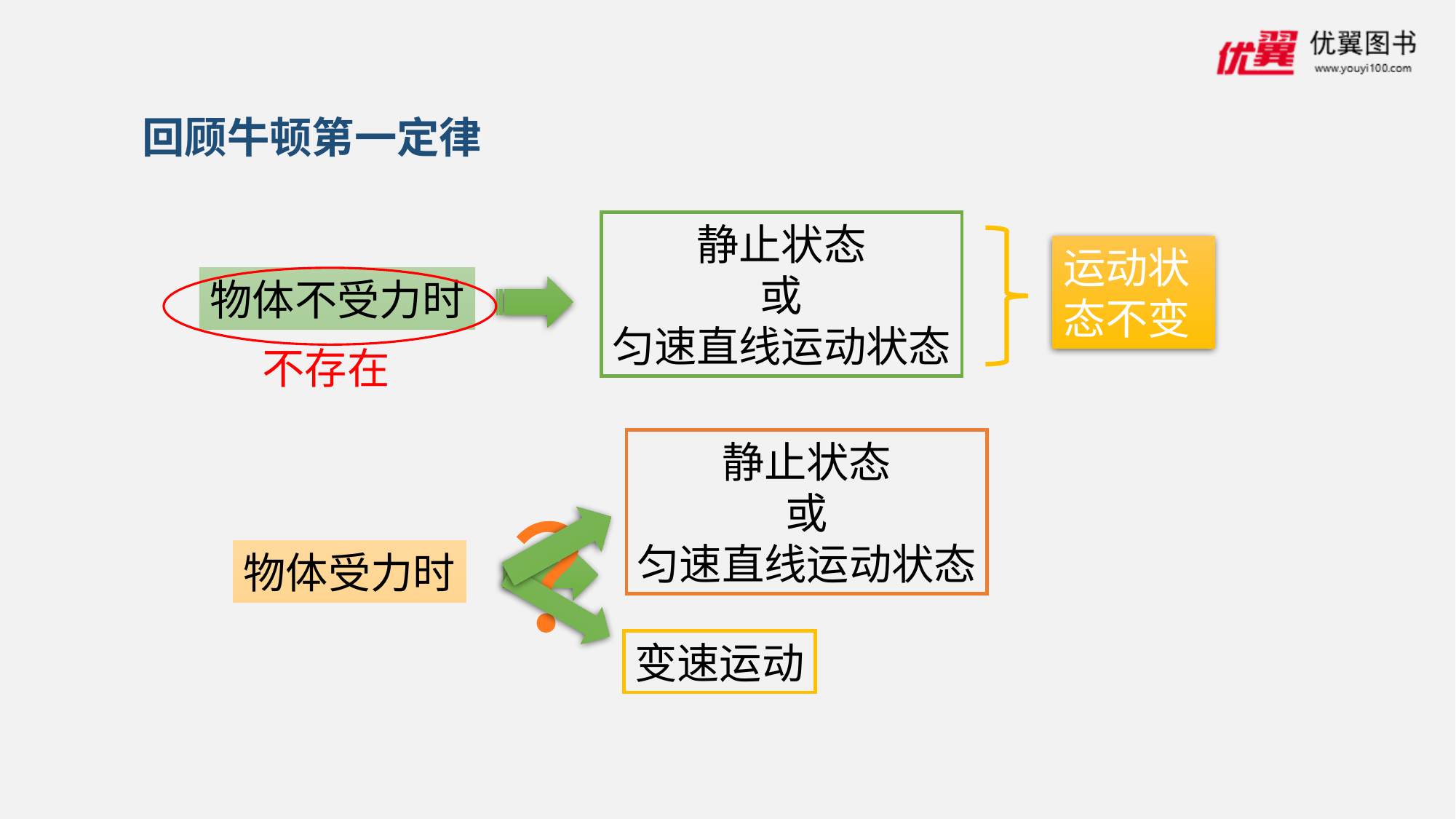

回顾牛顿第一定律
静止状态
或
匀速直线运动状态

运动状态不变

不存在
物体不受力时

静止状态
或
匀速直线运动状态

？
物体受力时

重点研究

变速运动